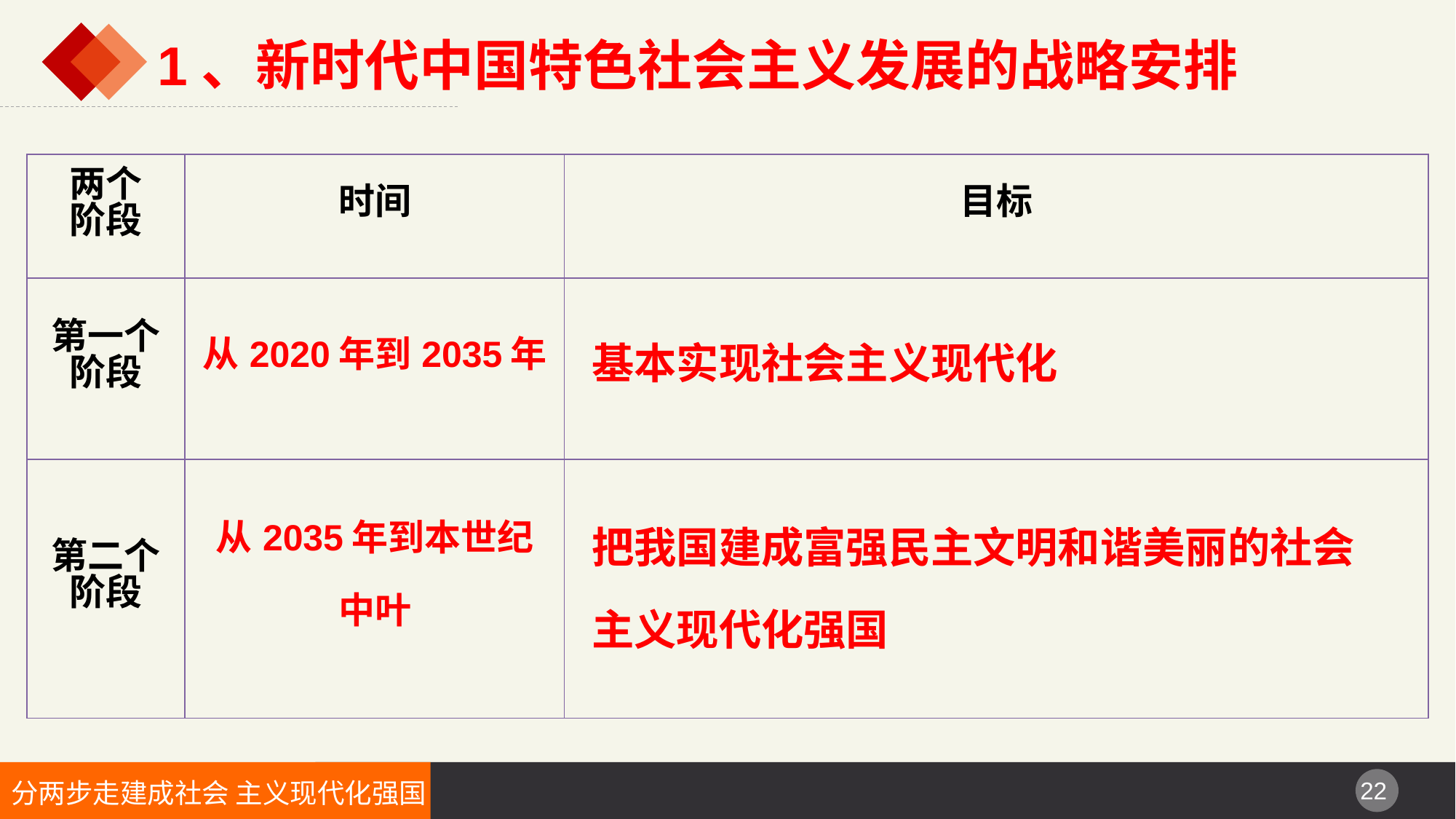

1、新时代中国特色社会主义发展的战略安排

| 两个 阶段 | 时间 | 目标 |
| --- | --- | --- |
| 第一个 阶段 | 从2020年到2035年 |  |
| 第二个 阶段 | 从2035年到本世纪 中叶 |  |
基本实现社会主义现代化
把我国建成富强民主文明和谐美丽的社会主义现代化强国
分两步走建成社会 主义现代化强国